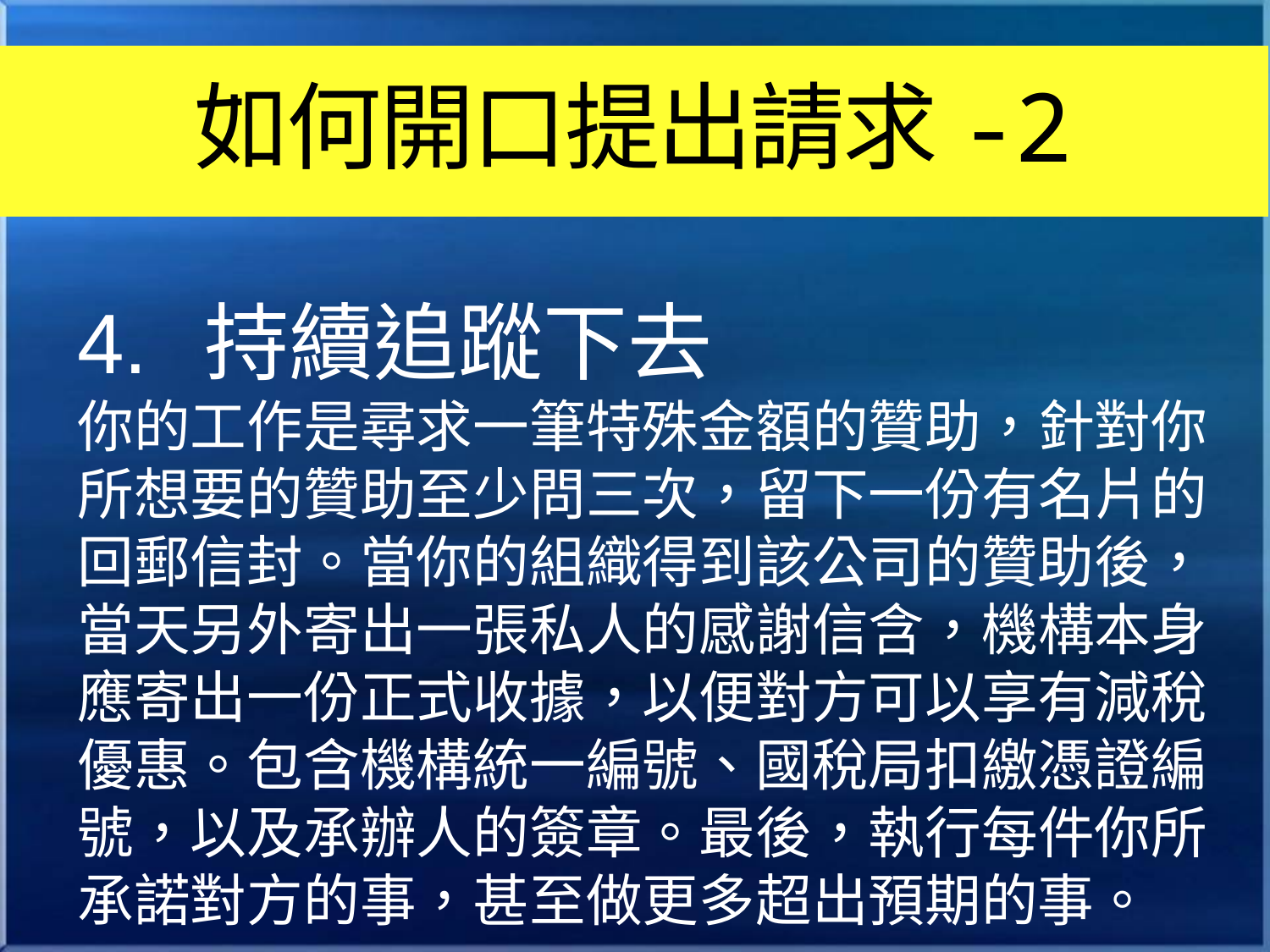

如何開口提出請求-2
持續追蹤下去
你的工作是尋求一筆特殊金額的贊助，針對你所想要的贊助至少問三次，留下一份有名片的回郵信封。當你的組織得到該公司的贊助後，當天另外寄出一張私人的感謝信含，機構本身應寄出一份正式收據，以便對方可以享有減稅優惠。包含機構統一編號、國稅局扣繳憑證編號，以及承辦人的簽章。最後，執行每件你所承諾對方的事，甚至做更多超出預期的事。